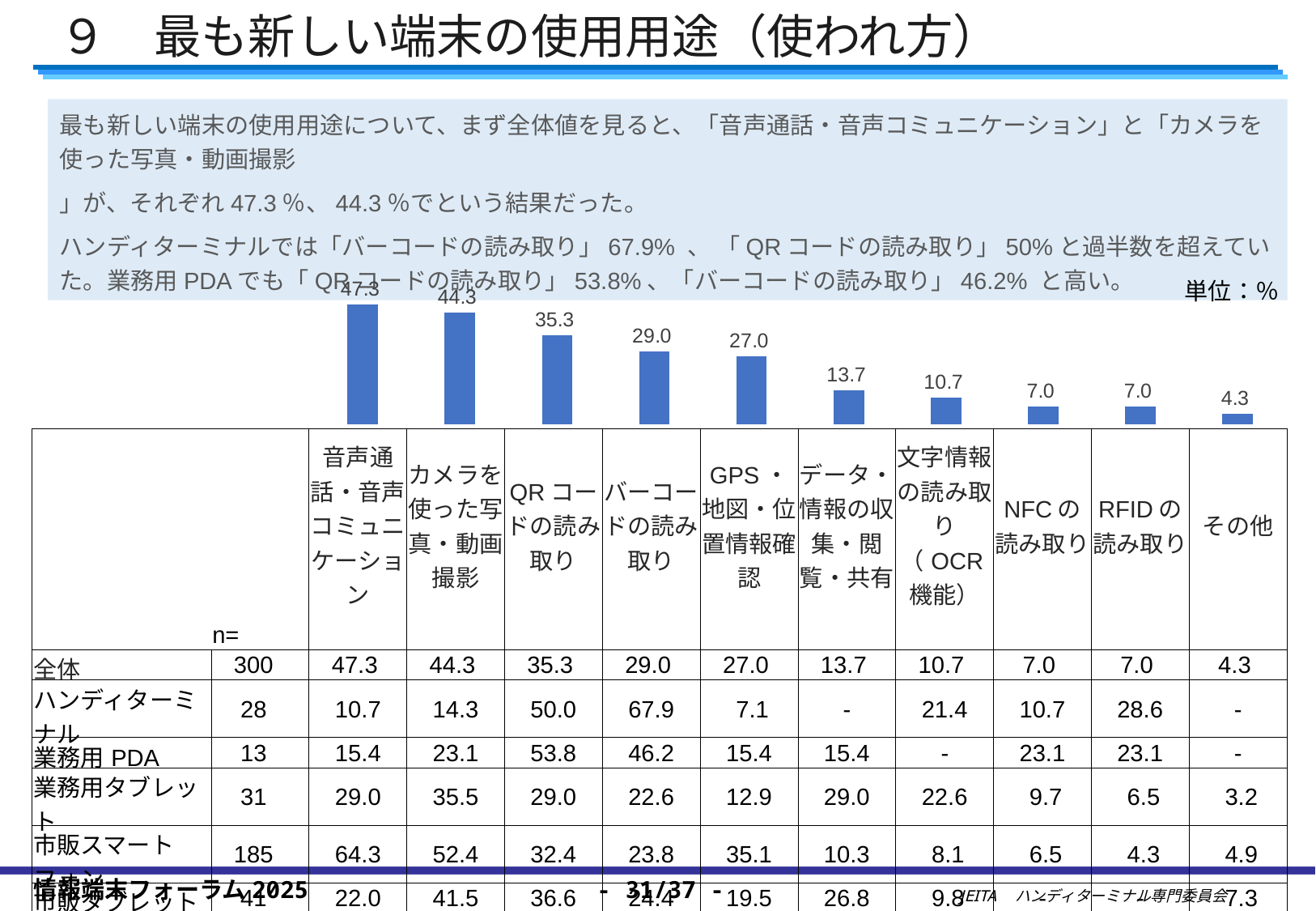

９　最も新しい端末の使用用途（使われ方）
最も新しい端末の使用用途について、まず全体値を⾒ると、「音声通話・音声コミュニケーション」と「カメラを使った写真・動画撮影
」が、それぞれ47.3％、44.3％でという結果だった。
ハンディターミナルでは「バーコードの読み取り」67.9% 、 「QRコードの読み取り」50%と過半数を超えていた。業務用PDAでも「QRコードの読み取り」53.8%、「バーコードの読み取り」46.2% と高い。

### Chart

| Category |  |
|---|---|
| 音声通話・音声コミュニケーション | 47.333333333333336 |
| カメラを使った写真・動画撮影 | 44.333333333333336 |
| QRコードの読み取り | 35.333333333333336 |
| バーコードの読み取り | 28.999999999999996 |
| GPS・地図・位置情報確認 | 27.0 |
| データ・情報の収集・閲覧・共有 | 13.666666666666666 |
| 文字情報の読み取り（OCR機能） | 10.666666666666668 |
| NFCの読み取り | 7.000000000000001 |
| RFIDの読み取り | 7.000000000000001 |
| その他 | 4.333333333333334 |
単位：％
|  |  | 音声通話・音声コミュニケーション | カメラを使った写真・動画撮影 | QRコードの読み取り | バーコードの読み取り | GPS・地図・位置情報確認 | データ・情報の収集・閲覧・共有 | 文字情報の読み取り（OCR機能） | NFCの読み取り | RFIDの読み取り | その他 |
| --- | --- | --- | --- | --- | --- | --- | --- | --- | --- | --- | --- |
|  | n= |  |  |  |  |  |  |  |  |  |  |
| 全体 | 300 | 47.3 | 44.3 | 35.3 | 29.0 | 27.0 | 13.7 | 10.7 | 7.0 | 7.0 | 4.3 |
| ハンディターミナル | 28 | 10.7 | 14.3 | 50.0 | 67.9 | 7.1 | - | 21.4 | 10.7 | 28.6 | - |
| 業務用PDA | 13 | 15.4 | 23.1 | 53.8 | 46.2 | 15.4 | 15.4 | - | 23.1 | 23.1 | - |
| 業務用タブレット | 31 | 29.0 | 35.5 | 29.0 | 22.6 | 12.9 | 29.0 | 22.6 | 9.7 | 6.5 | 3.2 |
| 市販スマートフォン | 185 | 64.3 | 52.4 | 32.4 | 23.8 | 35.1 | 10.3 | 8.1 | 6.5 | 4.3 | 4.9 |
| 市販タブレット | 41 | 22.0 | 41.5 | 36.6 | 24.4 | 19.5 | 26.8 | 9.8 | - | - | 7.3 |
| その他 | 2 | - | 50.0 | 50.0 | 50.0 | - | - | - | - | - | - |